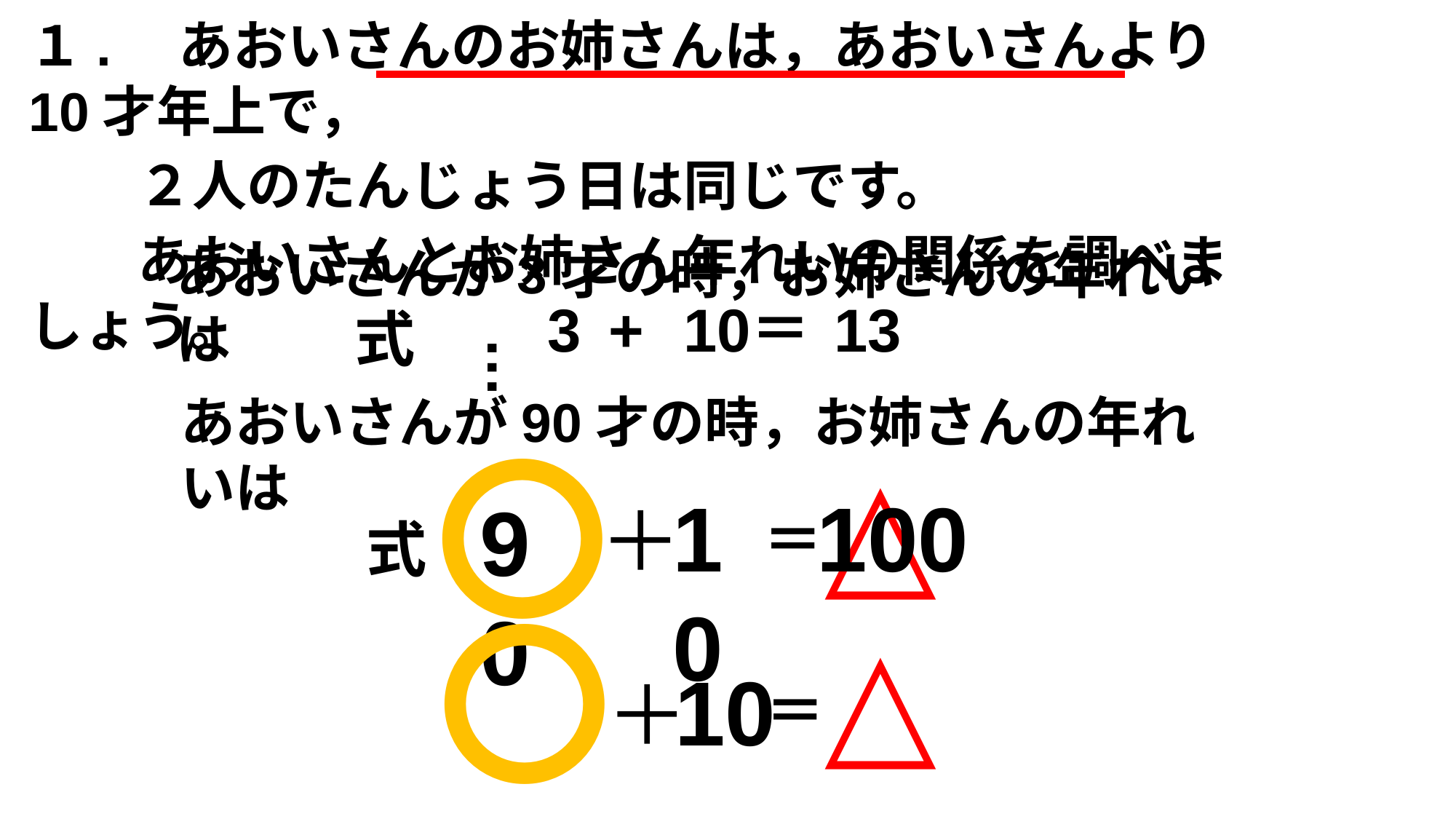

１.　あおいさんのお姉さんは，あおいさんより10才年上で，
　　２人のたんじょう日は同じです。
　　あおいさんとお姉さん年れいの関係を調べましょう。
あおいさんが3才の時，お姉さんの年れいは
＝
3
+
10
13
式
…
あおいさんが90才の時，お姉さんの年れいは
〇
△
10
100
90
＋
＝
式
〇
△
10
＋
＝